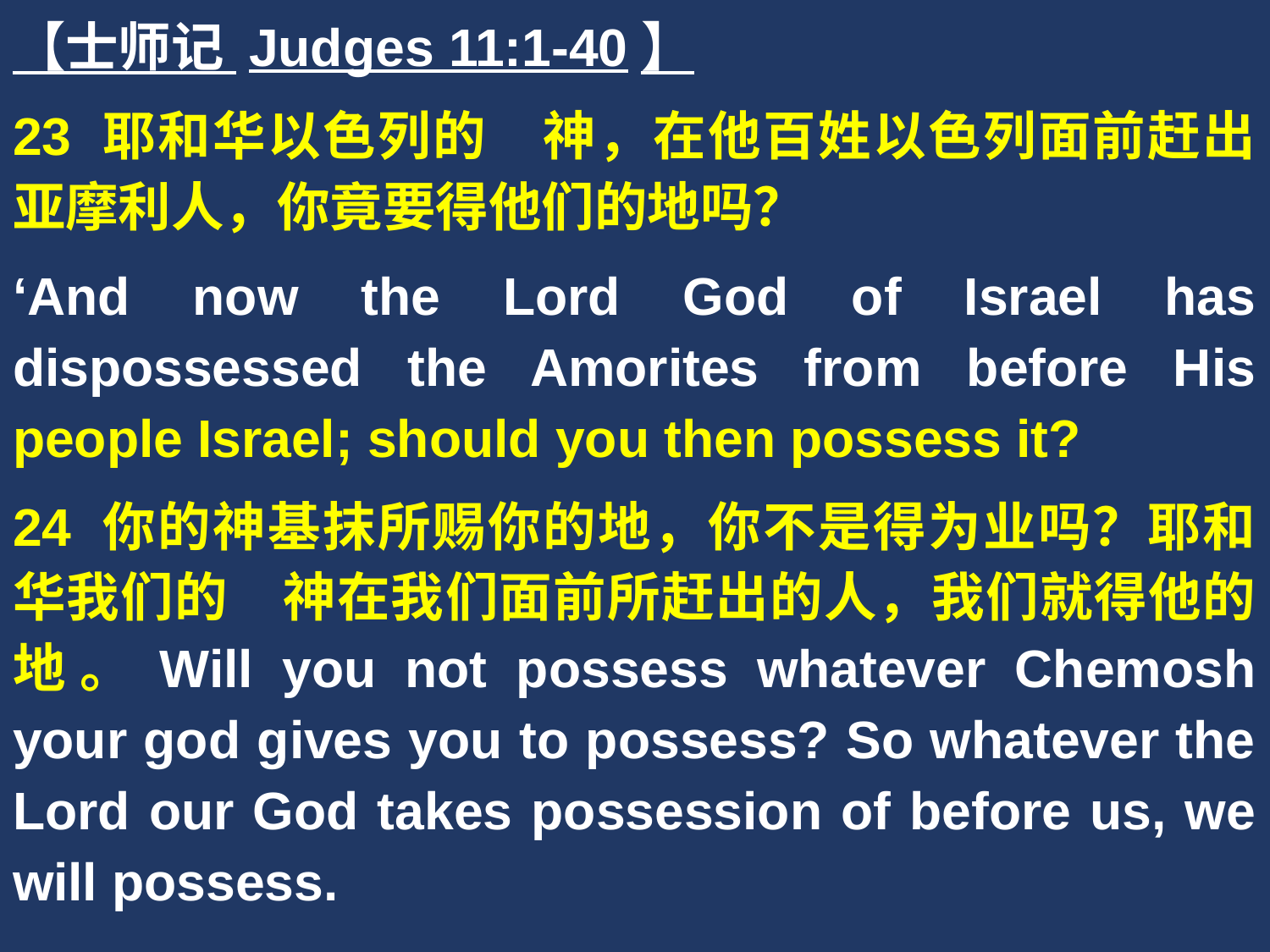

【士师记 Judges 11:1-40】
23 耶和华以色列的　神，在他百姓以色列面前赶出亚摩利人，你竟要得他们的地吗？
‘And now the Lord God of Israel has dispossessed the Amorites from before His people Israel; should you then possess it?
24 你的神基抹所赐你的地，你不是得为业吗？耶和华我们的　神在我们面前所赶出的人，我们就得他的地。Will you not possess whatever Chemosh your god gives you to possess? So whatever the Lord our God takes possession of before us, we will possess.